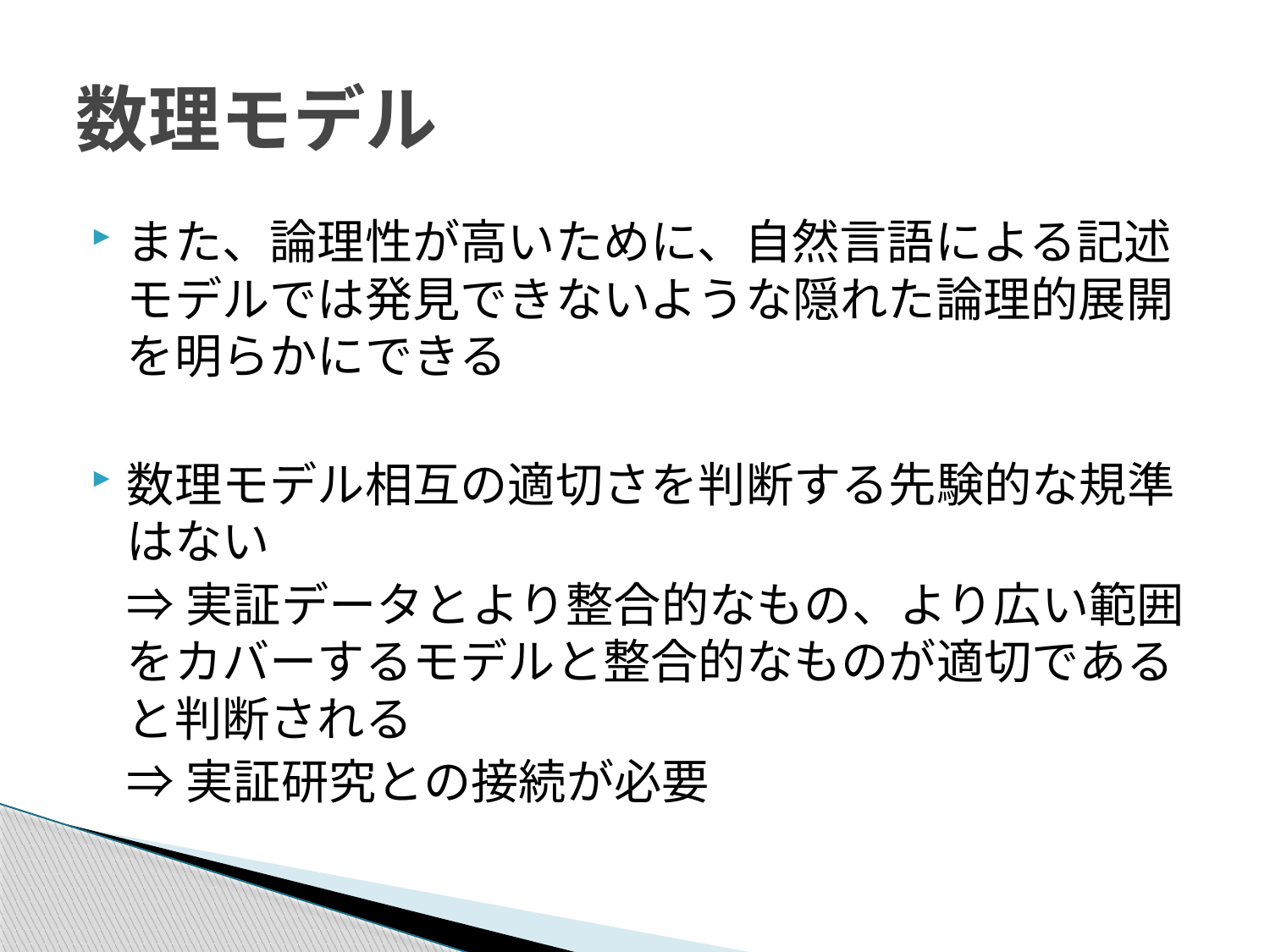

# 数理モデル
また、論理性が高いために、自然言語による記述モデルでは発見できないような隠れた論理的展開を明らかにできる

数理モデル相互の適切さを判断する先験的な規準はない
⇒実証データとより整合的なもの、より広い範囲をカバーするモデルと整合的なものが適切であると判断される
⇒実証研究との接続が必要